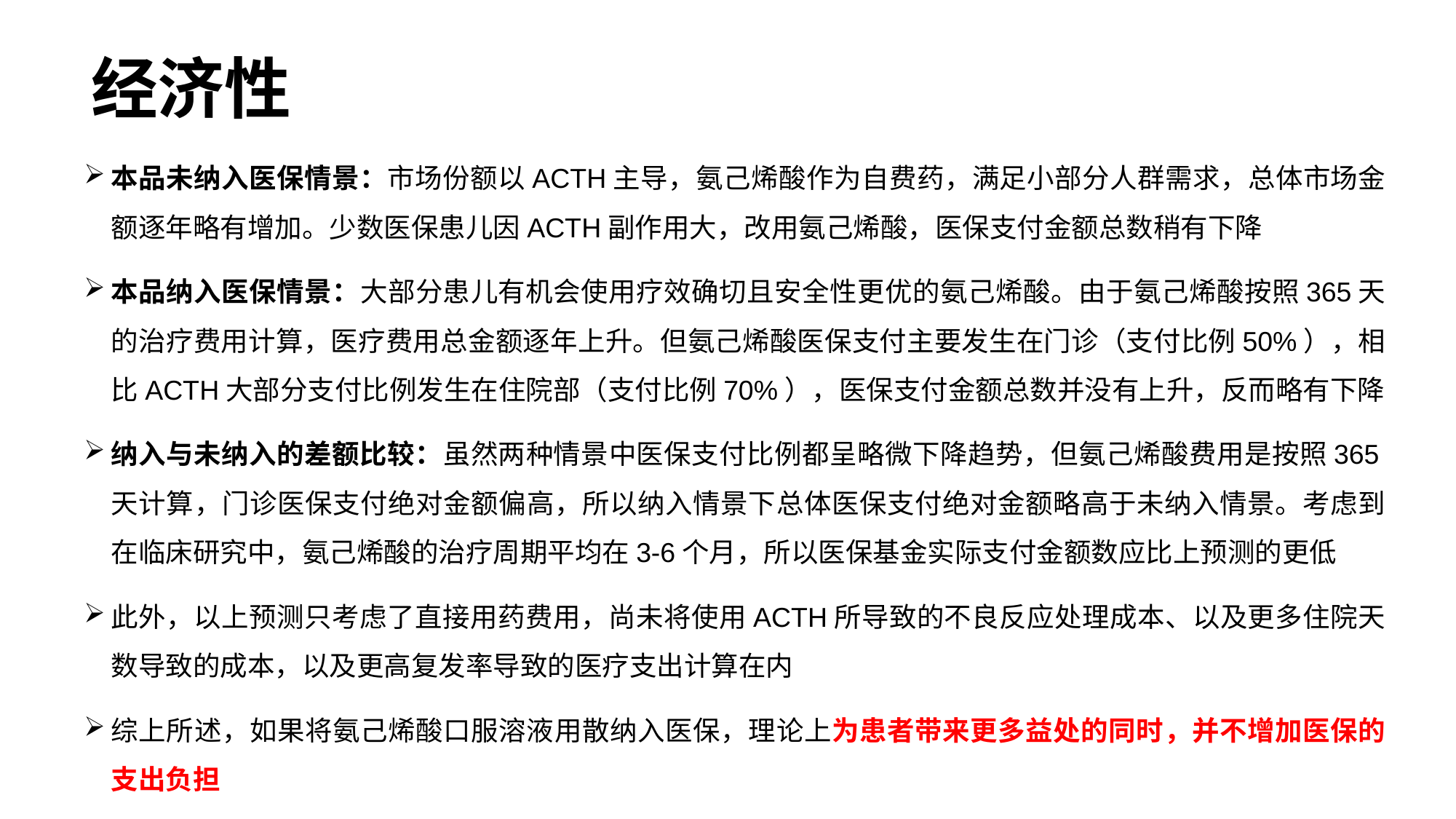

# 经济性
本品未纳入医保情景：市场份额以ACTH主导，氨己烯酸作为自费药，满足小部分人群需求，总体市场金额逐年略有增加。少数医保患儿因ACTH副作用大，改用氨己烯酸，医保支付金额总数稍有下降
本品纳入医保情景：大部分患儿有机会使用疗效确切且安全性更优的氨己烯酸。由于氨己烯酸按照365天的治疗费用计算，医疗费用总金额逐年上升。但氨己烯酸医保支付主要发生在门诊（支付比例50%），相比ACTH大部分支付比例发生在住院部（支付比例70%），医保支付金额总数并没有上升，反而略有下降
纳入与未纳入的差额比较：虽然两种情景中医保支付比例都呈略微下降趋势，但氨己烯酸费用是按照365天计算，门诊医保支付绝对金额偏高，所以纳入情景下总体医保支付绝对金额略高于未纳入情景。考虑到在临床研究中，氨己烯酸的治疗周期平均在3-6个月，所以医保基金实际支付金额数应比上预测的更低
此外，以上预测只考虑了直接用药费用，尚未将使用ACTH所导致的不良反应处理成本、以及更多住院天数导致的成本，以及更高复发率导致的医疗支出计算在内
综上所述，如果将氨己烯酸口服溶液用散纳入医保，理论上为患者带来更多益处的同时，并不增加医保的支出负担